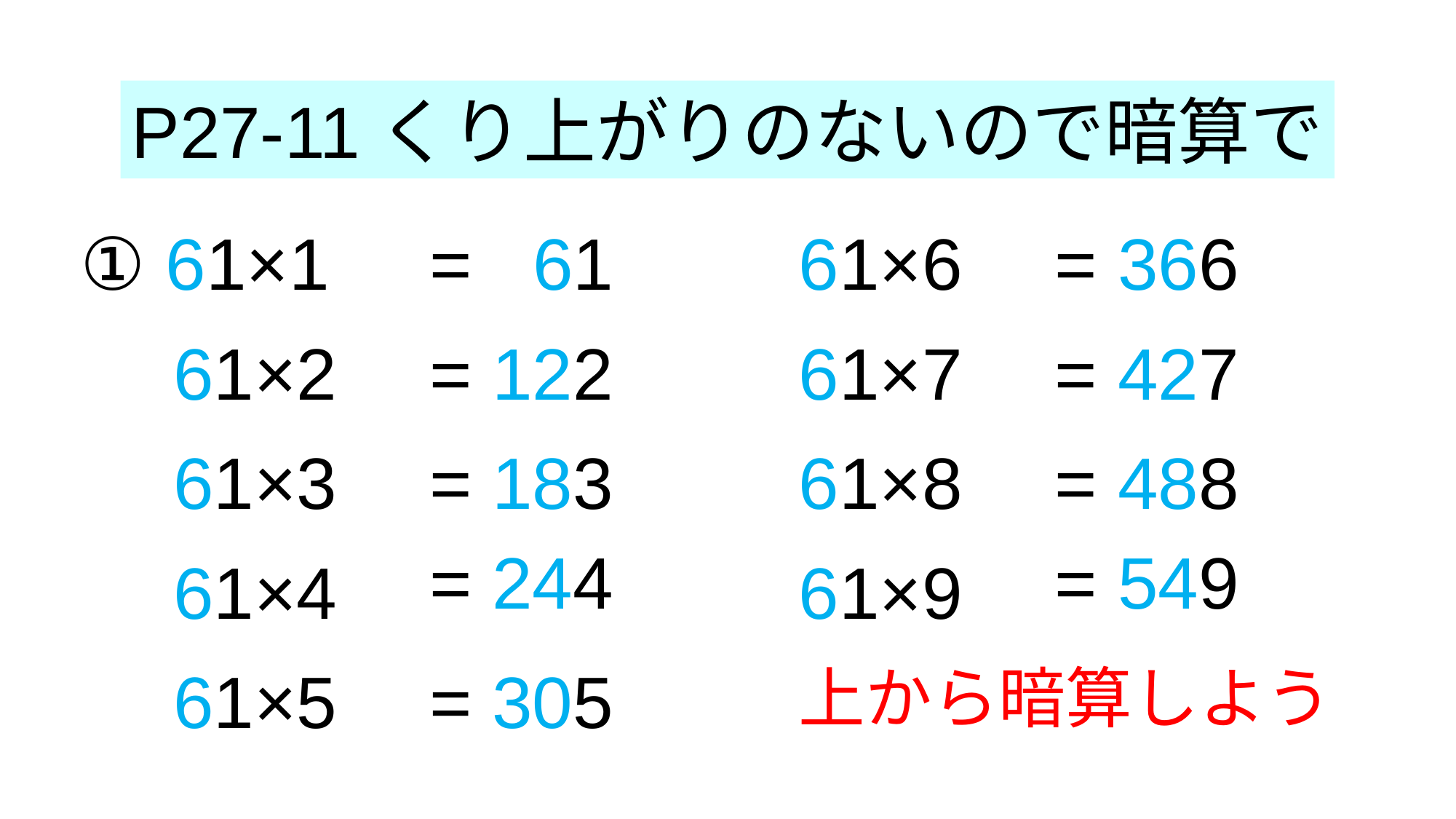

P27-11くり上がりのないので暗算で
① 61×1
=   61
61×6
= 366
= 122
= 427
61×2
61×7
= 183
= 488
61×3
61×8
= 244
= 549
61×4
61×9
61×5
= 305
上から暗算しよう